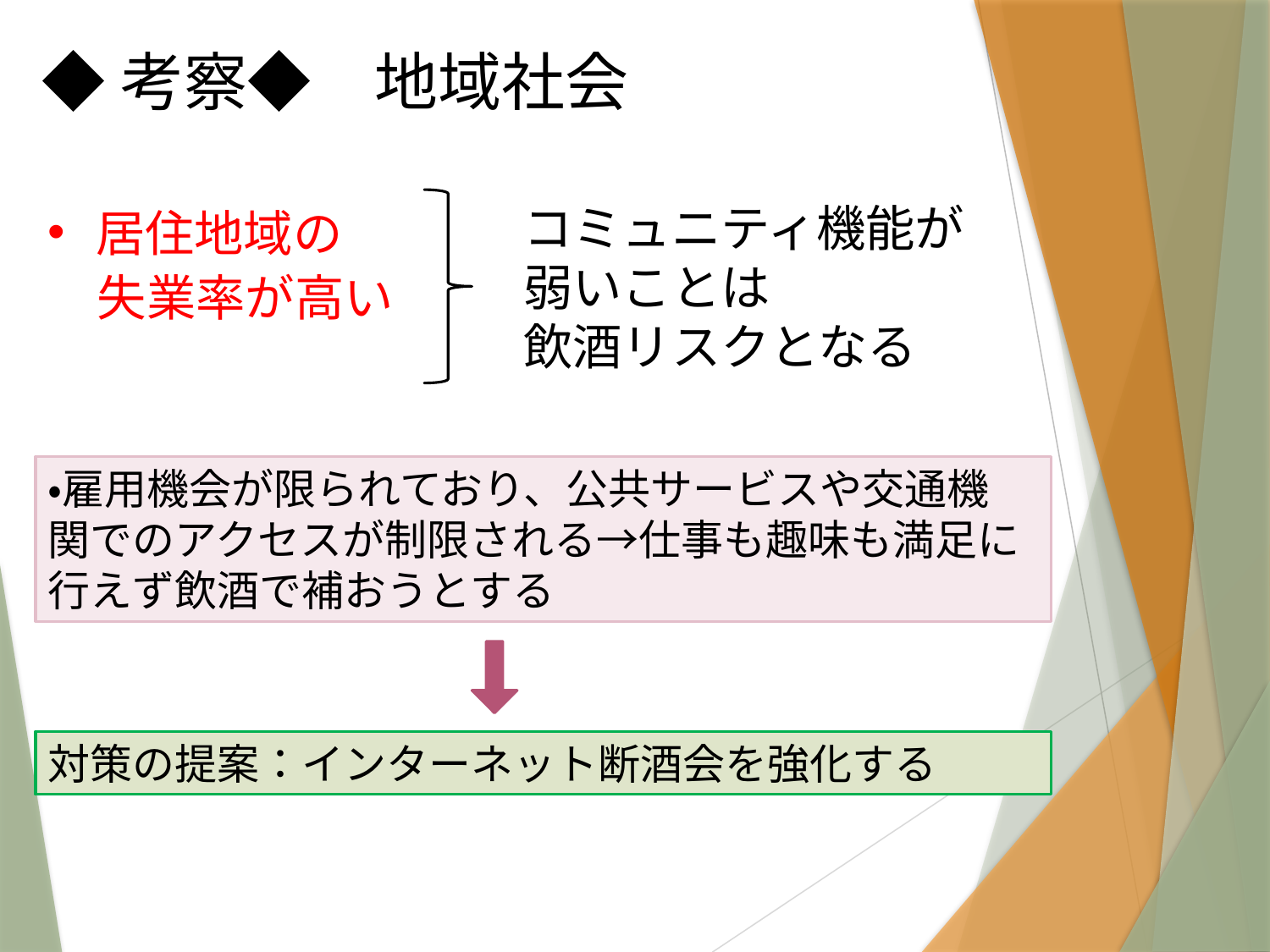

◆考察◆　地域社会
居住地域の
　失業率が高い

コミュニティ機能が
弱いことは
飲酒リスクとなる
・雇用機会が限られており、公共サービスや交通機　関でのアクセスが制限される→仕事も趣味も満足に行えず飲酒で補おうとする

対策の提案：インターネット断酒会を強化する